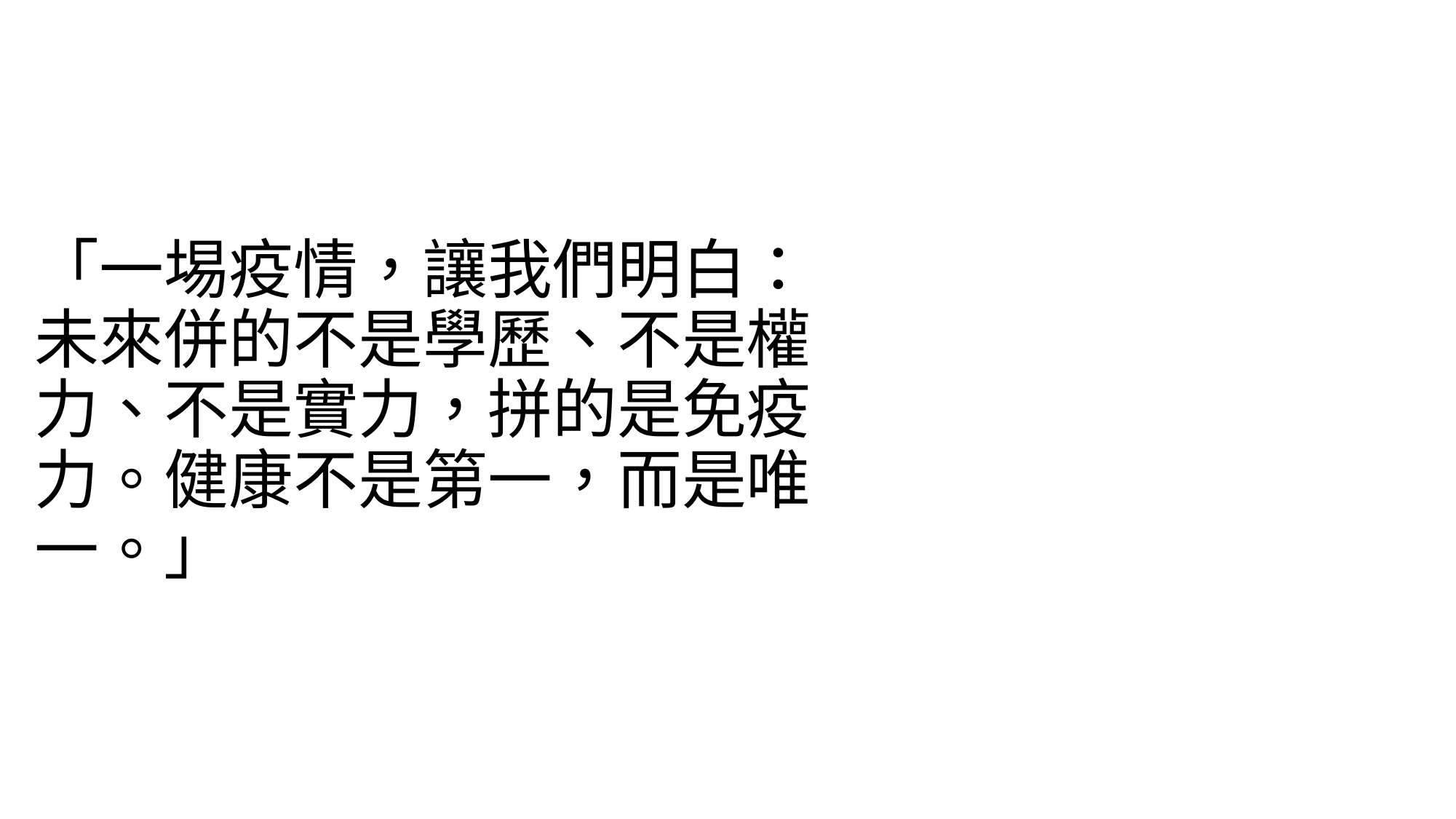

「一埸疫情，讓我們明白：未來併的不是學歷、不是權力、不是實力，拼的是免疫力。健康不是第一，而是唯一。」